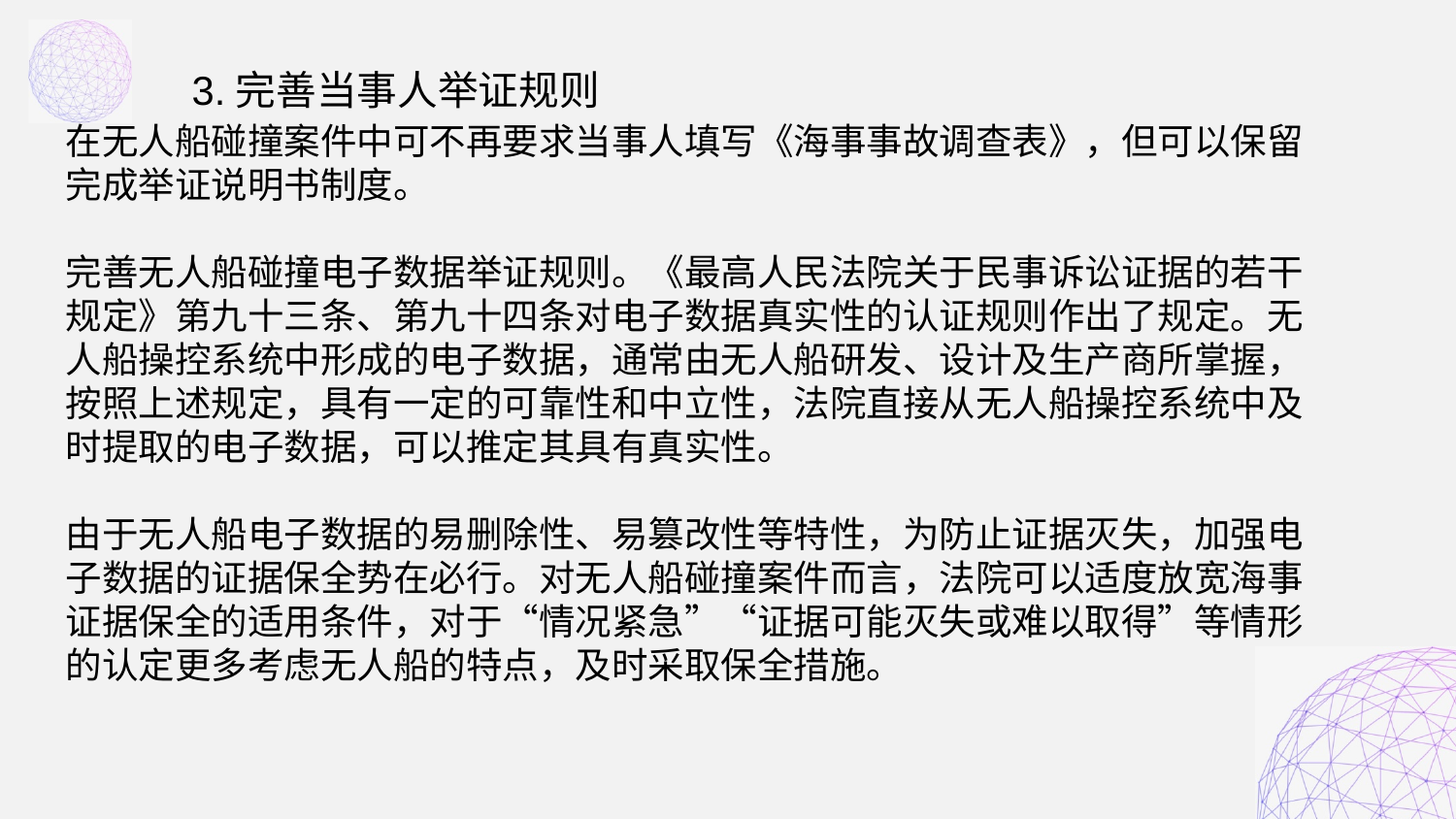

3.完善当事人举证规则
在无人船碰撞案件中可不再要求当事人填写《海事事故调查表》，但可以保留完成举证说明书制度。

完善无人船碰撞电子数据举证规则。《最高人民法院关于民事诉讼证据的若干规定》第九十三条、第九十四条对电子数据真实性的认证规则作出了规定。无人船操控系统中形成的电子数据，通常由无人船研发、设计及生产商所掌握，按照上述规定，具有一定的可靠性和中立性，法院直接从无人船操控系统中及时提取的电子数据，可以推定其具有真实性。

由于无人船电子数据的易删除性、易篡改性等特性，为防止证据灭失，加强电子数据的证据保全势在必行。对无人船碰撞案件而言，法院可以适度放宽海事证据保全的适用条件，对于“情况紧急”“证据可能灭失或难以取得”等情形的认定更多考虑无人船的特点，及时采取保全措施。